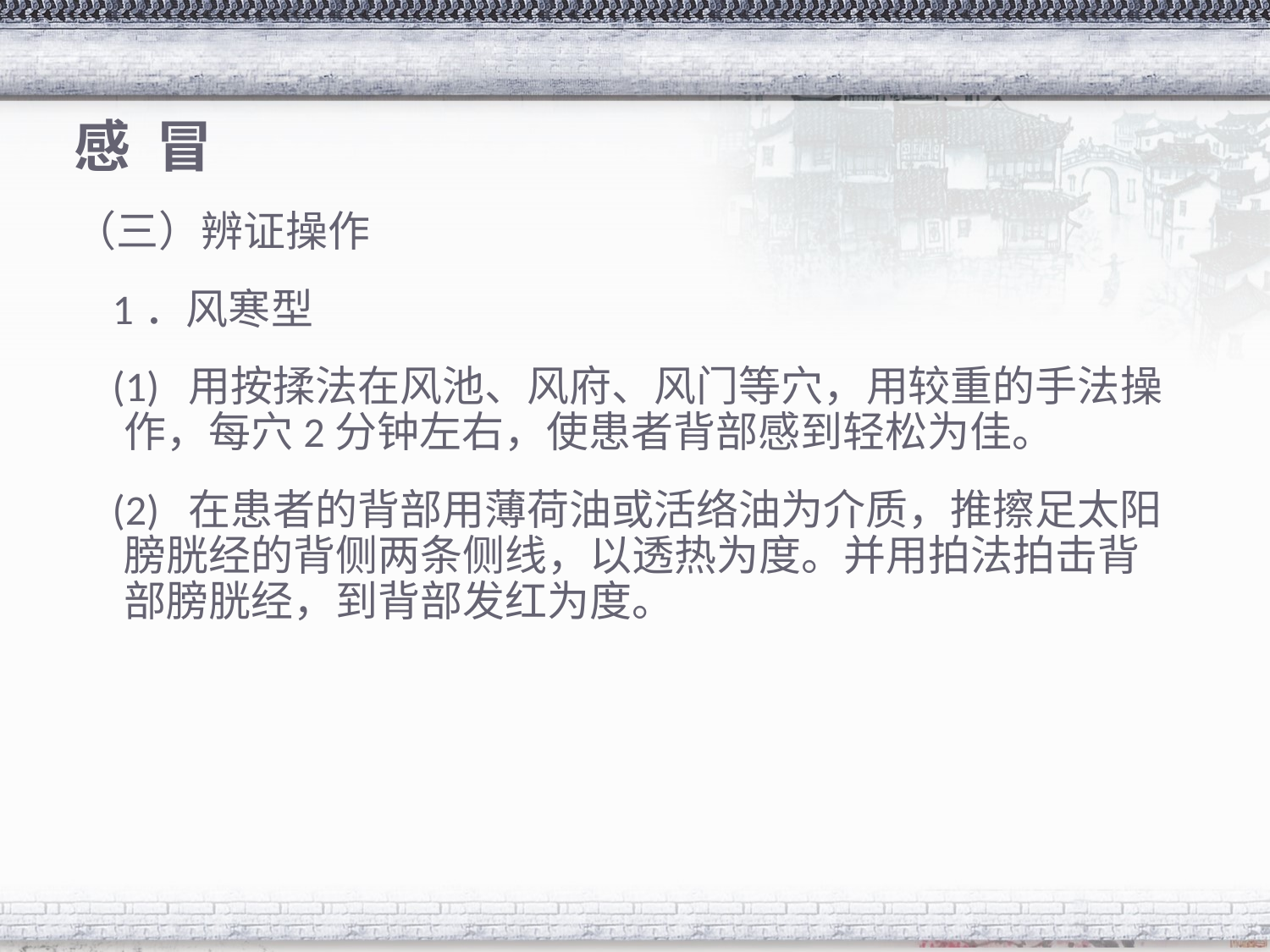

# 感  冒
（三）辨证操作
    1．风寒型
    (1)  用按揉法在风池、风府、风门等穴，用较重的手法操作，每穴2分钟左右，使患者背部感到轻松为佳。
    (2)  在患者的背部用薄荷油或活络油为介质，推擦足太阳膀胱经的背侧两条侧线，以透热为度。并用拍法拍击背部膀胱经，到背部发红为度。